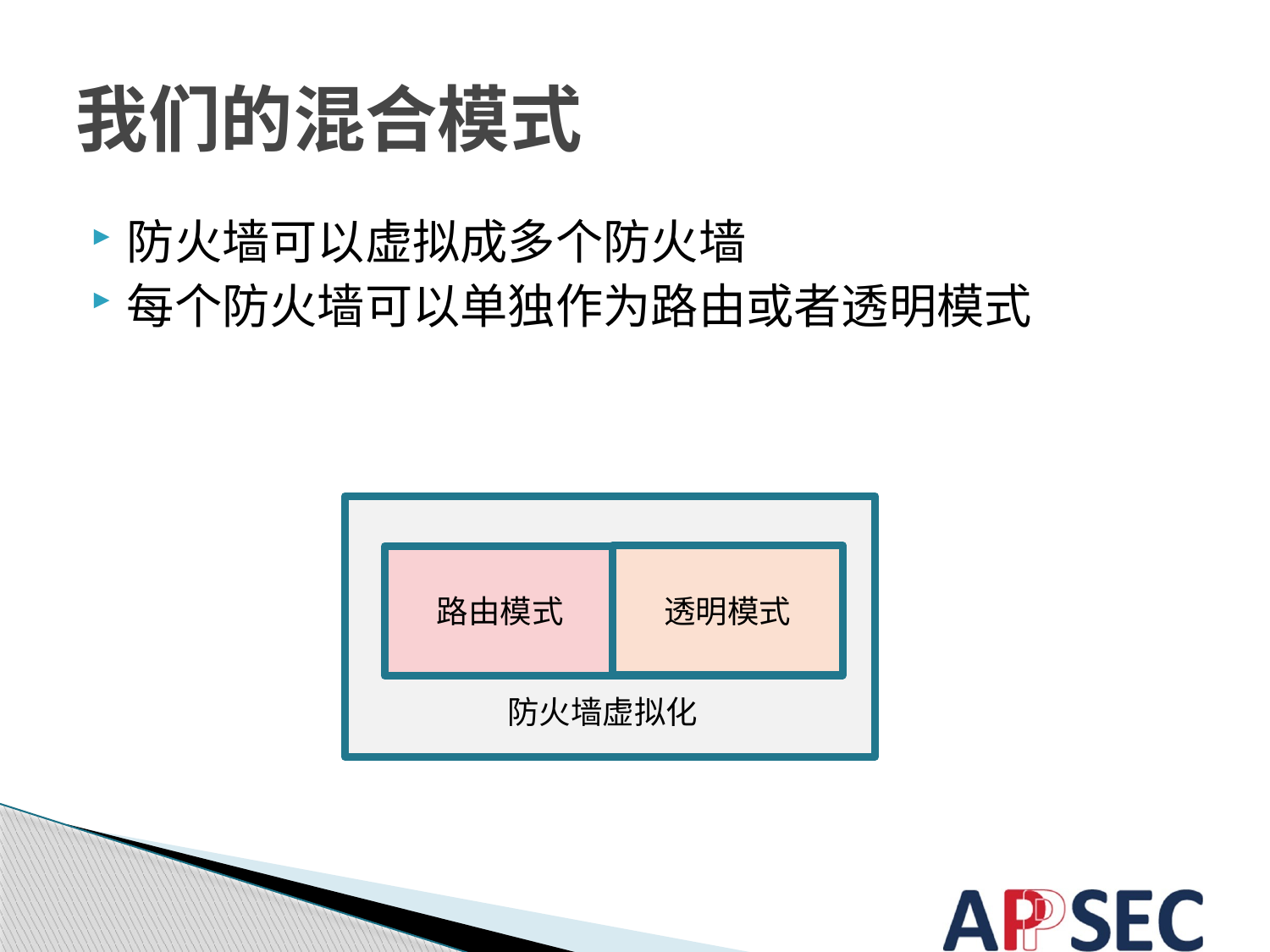

# 我们的混合模式
防火墙可以虚拟成多个防火墙
每个防火墙可以单独作为路由或者透明模式

透明模式
路由模式
防火墙虚拟化